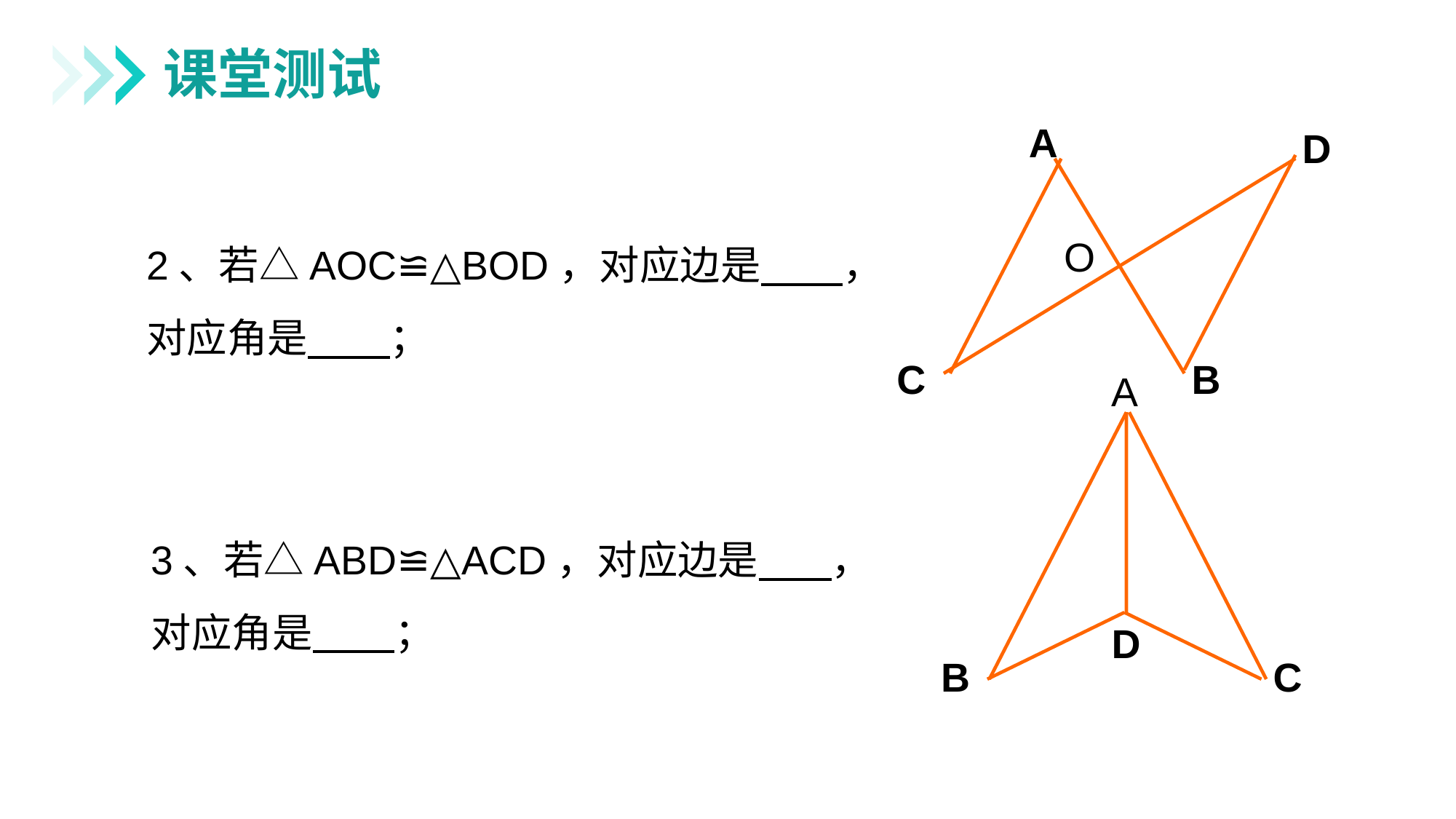

课堂测试
A
D

2、若△AOC≌△BOD，对应边是         ，对应角是         ；
O
C
B
A

3、若△ABD≌△ACD，对应边是        ，对应角是         ；
D
B
C